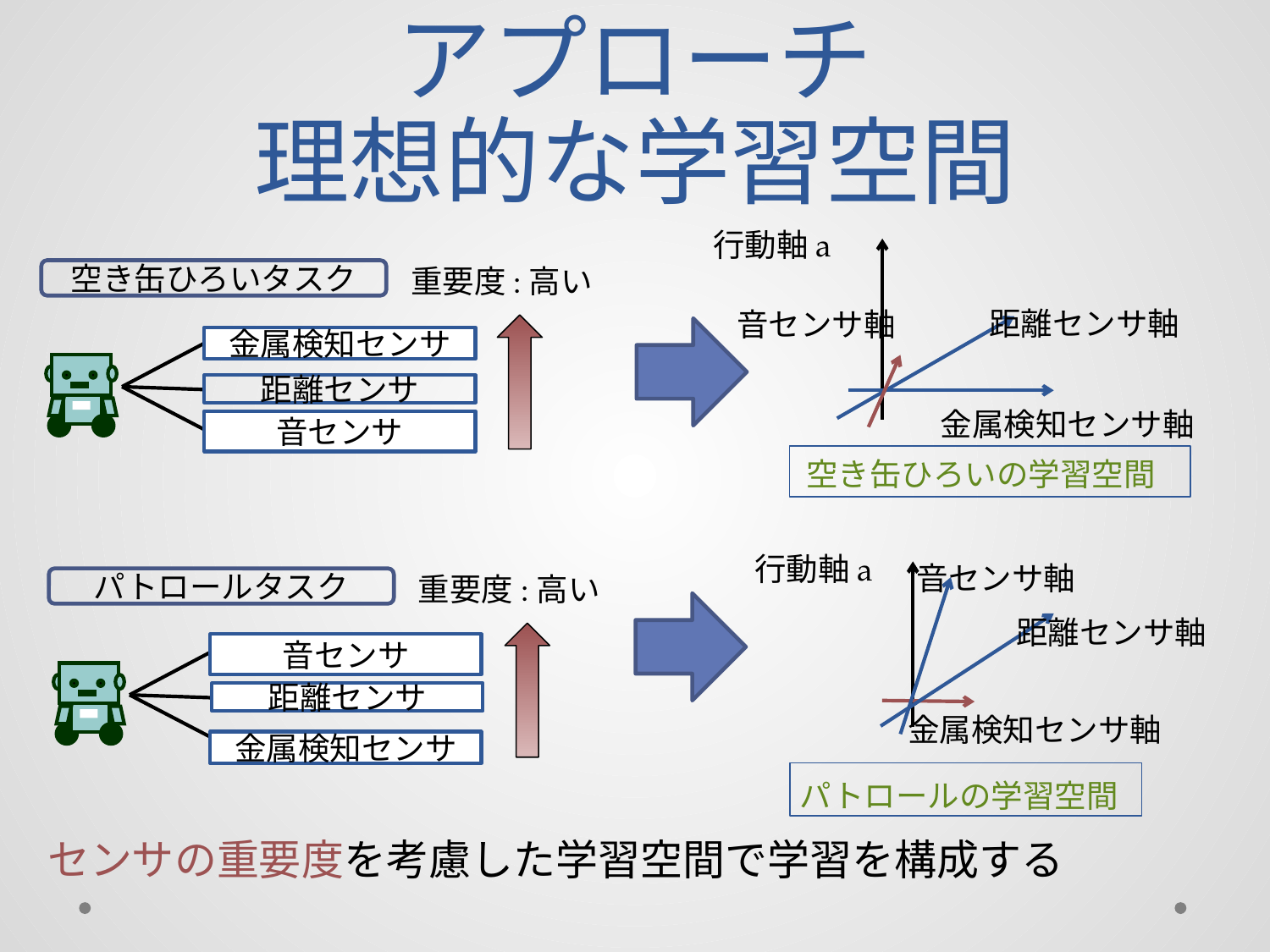

# アプローチ 理想的な学習空間
行動軸a
距離センサ軸
音センサ軸
金属検知センサ軸
重要度:高い
空き缶ひろいタスク
金属検知センサ

距離センサ
音センサ

空き缶ひろいの学習空間
行動軸a
音センサ軸
距離センサ軸
金属検知センサ軸
重要度:高い
パトロールタスク
音センサ

距離センサ
金属検知センサ

パトロールの学習空間
センサの重要度を考慮した学習空間で学習を構成する